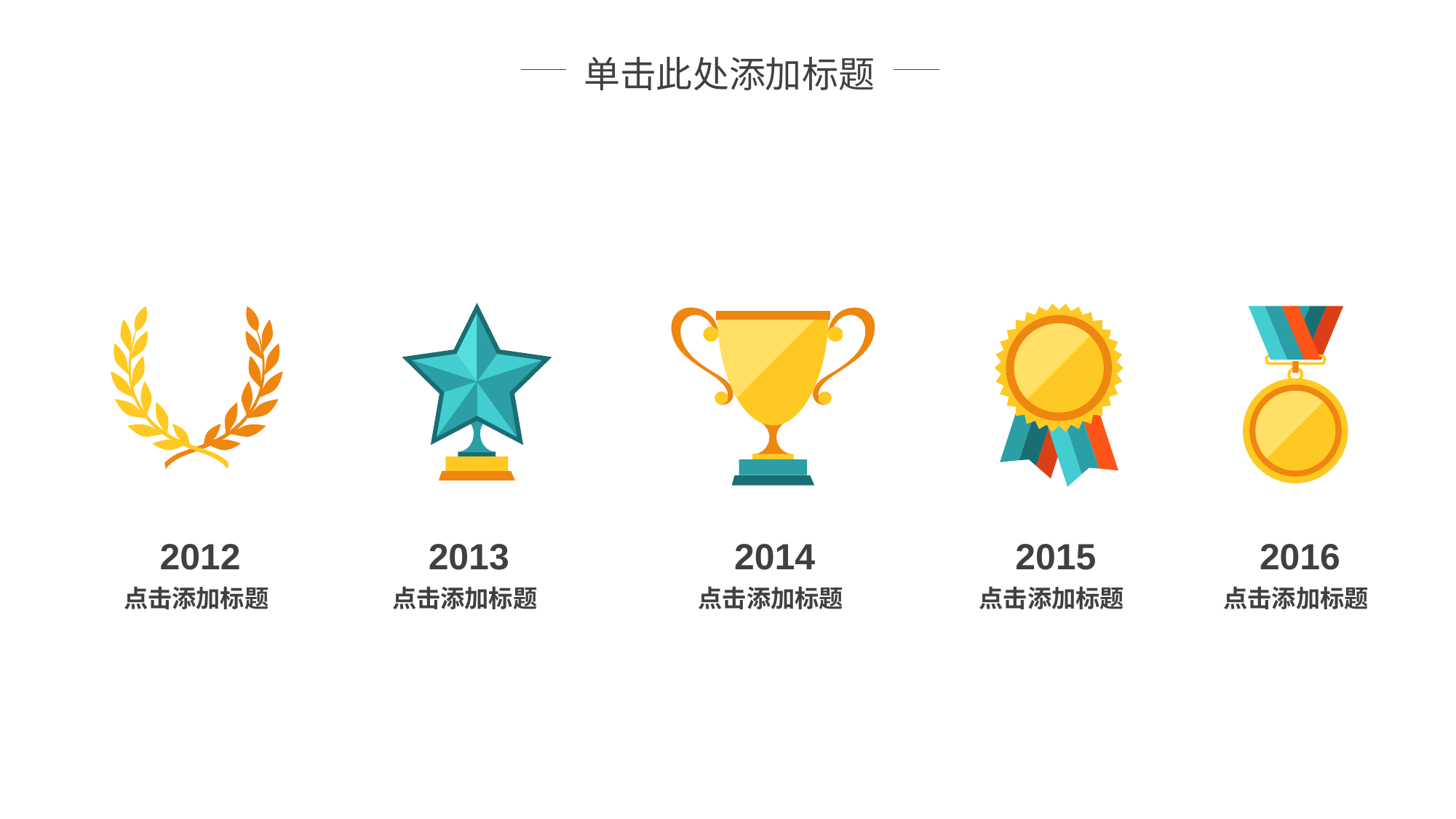

单击此处添加标题

2012
2013
2014
2015
2016
点击添加标题
点击添加标题
点击添加标题
点击添加标题
点击添加标题